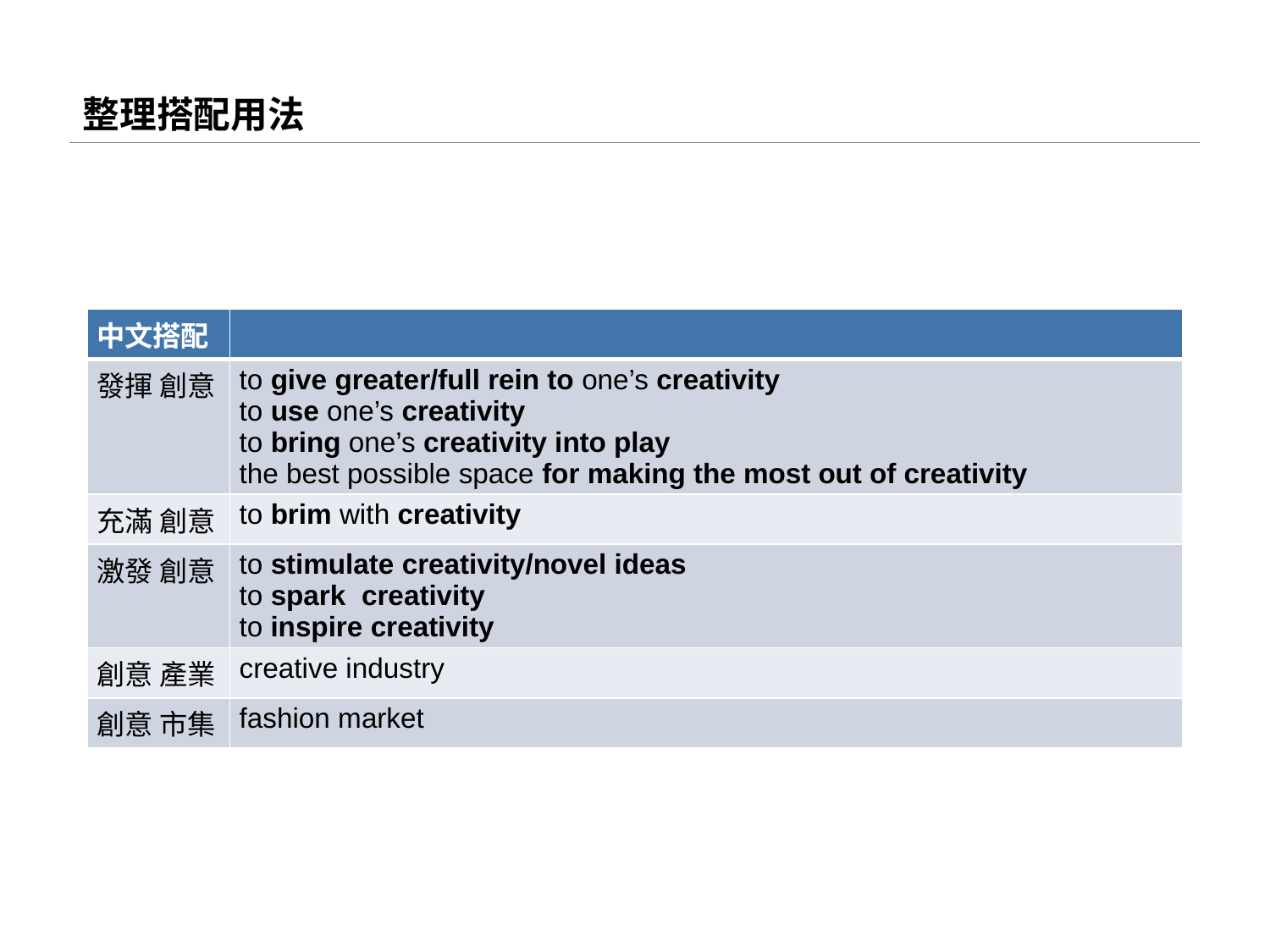

# 整理搭配用法
| 中文搭配 |  |
| --- | --- |
| 發揮 創意 | to give greater/full rein to one’s creativity to use one’s creativity to bring one’s creativity into play the best possible space for making the most out of creativity |
| 充滿 創意 | to brim with creativity |
| 激發 創意 | to stimulate creativity/novel ideas to spark creativity to inspire creativity |
| 創意 產業 | creative industry |
| 創意 市集 | fashion market |